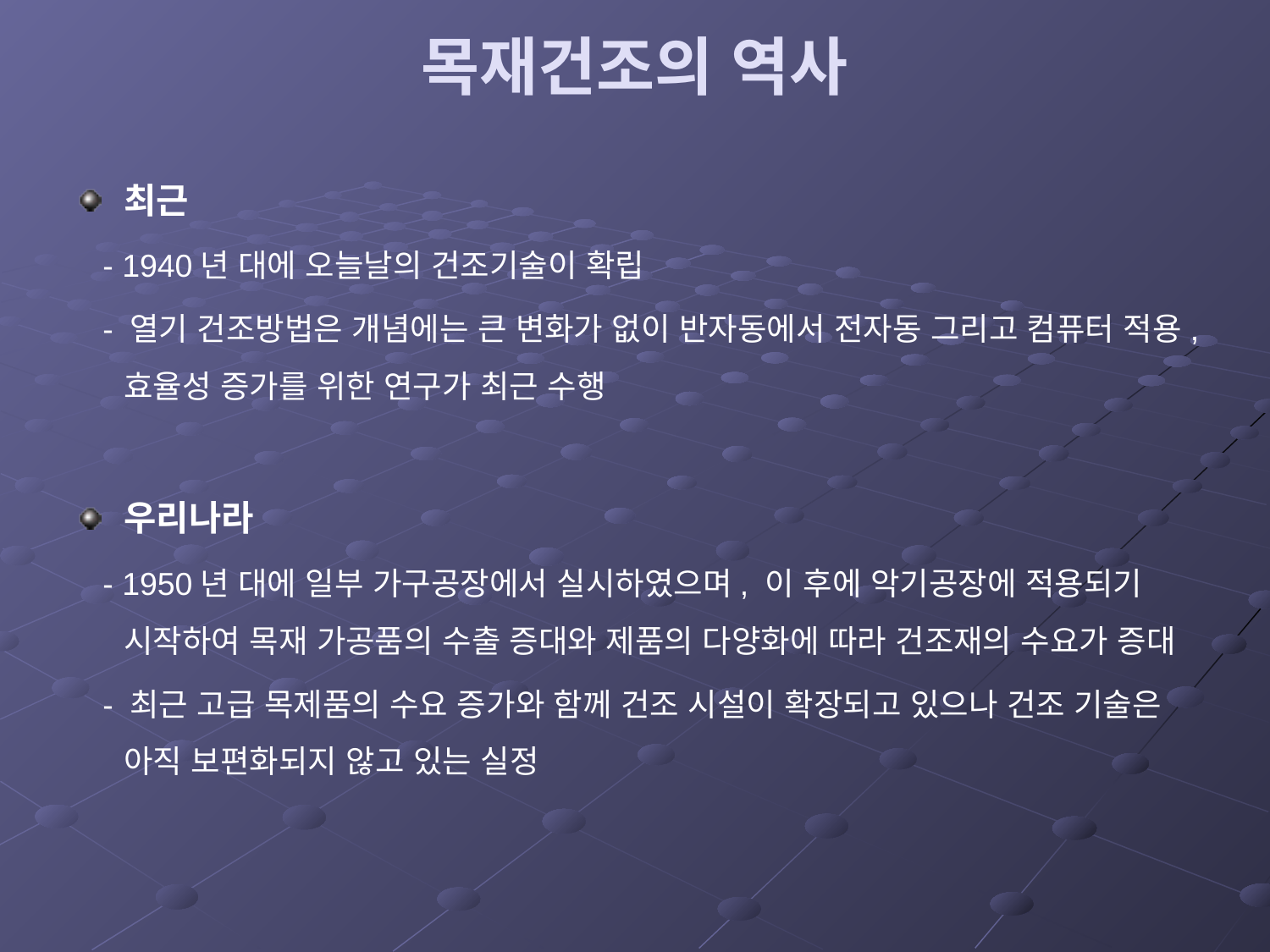

# 목재건조의 역사
최근
   - 1940년 대에 오늘날의 건조기술이 확립
   - 열기 건조방법은 개념에는 큰 변화가 없이 반자동에서 전자동 그리고 컴퓨터 적용, 효율성 증가를 위한 연구가 최근 수행

우리나라
   - 1950년 대에 일부 가구공장에서 실시하였으며, 이 후에 악기공장에 적용되기 시작하여 목재 가공품의 수출 증대와 제품의 다양화에 따라 건조재의 수요가 증대
   - 최근 고급 목제품의 수요 증가와 함께 건조 시설이 확장되고 있으나 건조 기술은 아직 보편화되지 않고 있는 실정